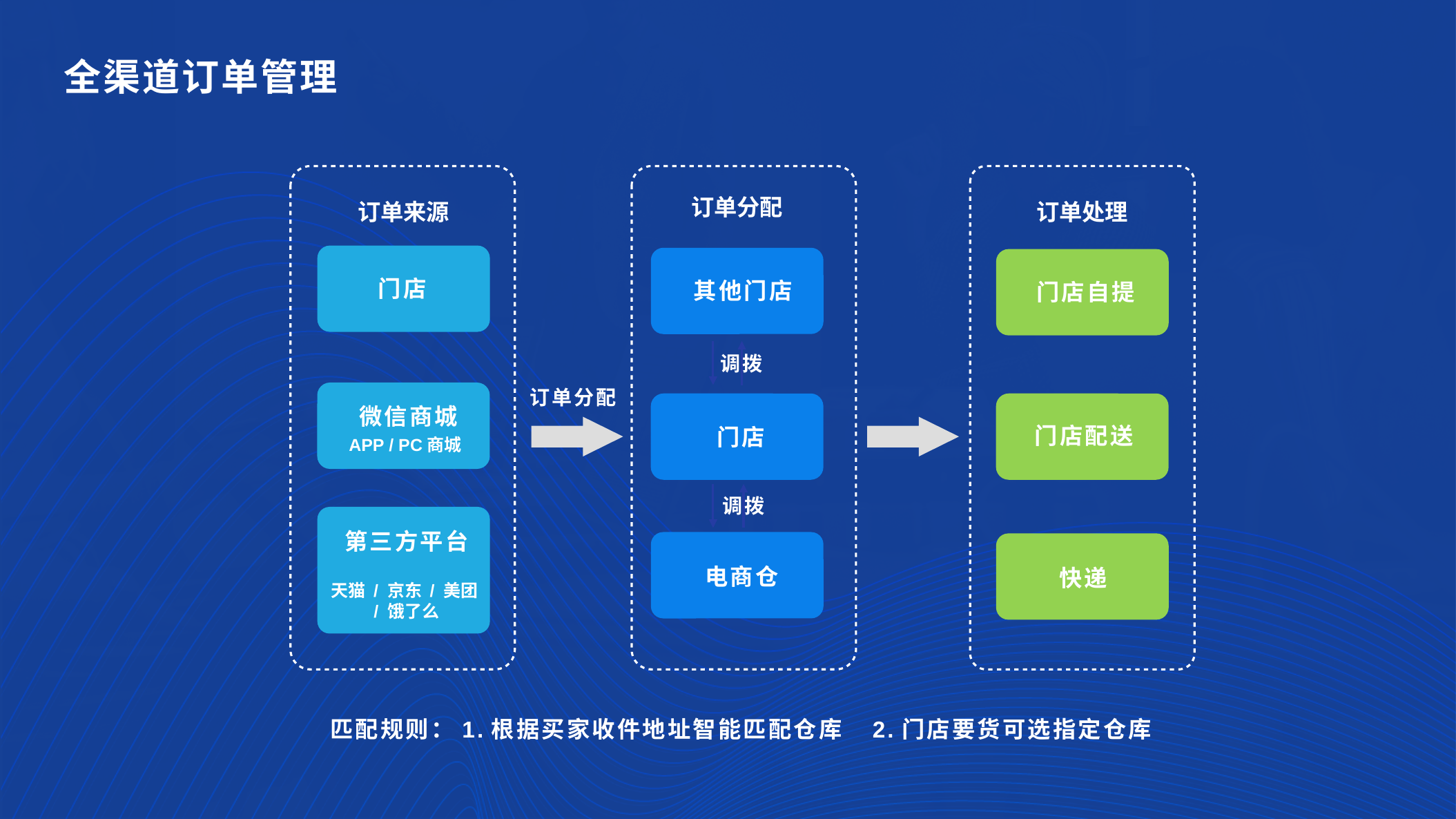

全渠道订单管理

订单分配
订单来源
订单处理

门店
其他门店
门店自提

调拨
订单分配

微信商城
门店配送

门店
APP / PC商城

调拨

第三方平台

电商仓
快递

天猫 / 京东 / 美团
/ 饿了么
匹配规则：1.根据买家收件地址智能匹配仓库   2.门店要货可选指定仓库